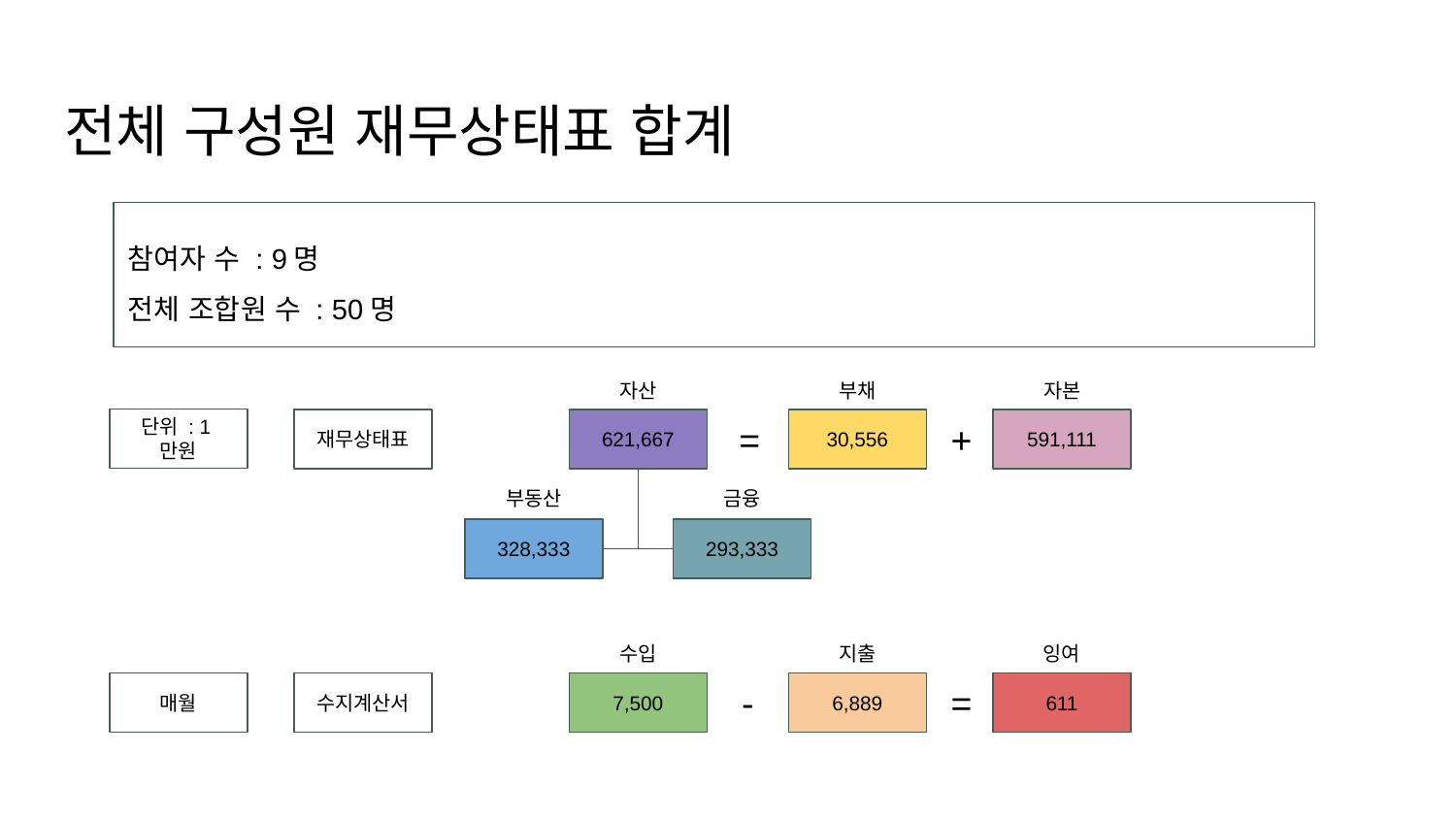

# 전체 구성원 재무상태표 합계
참여자 수 : 9명
전체 조합원 수 : 50명
자산
부채
자본
단위 : 1만원
=
30,556
591,111
재무상태표
621,667
+
부동산
금융
293,333
328,333
수입
지출
잉여
매월
수지계산서
7,500
-
6,889
=
611